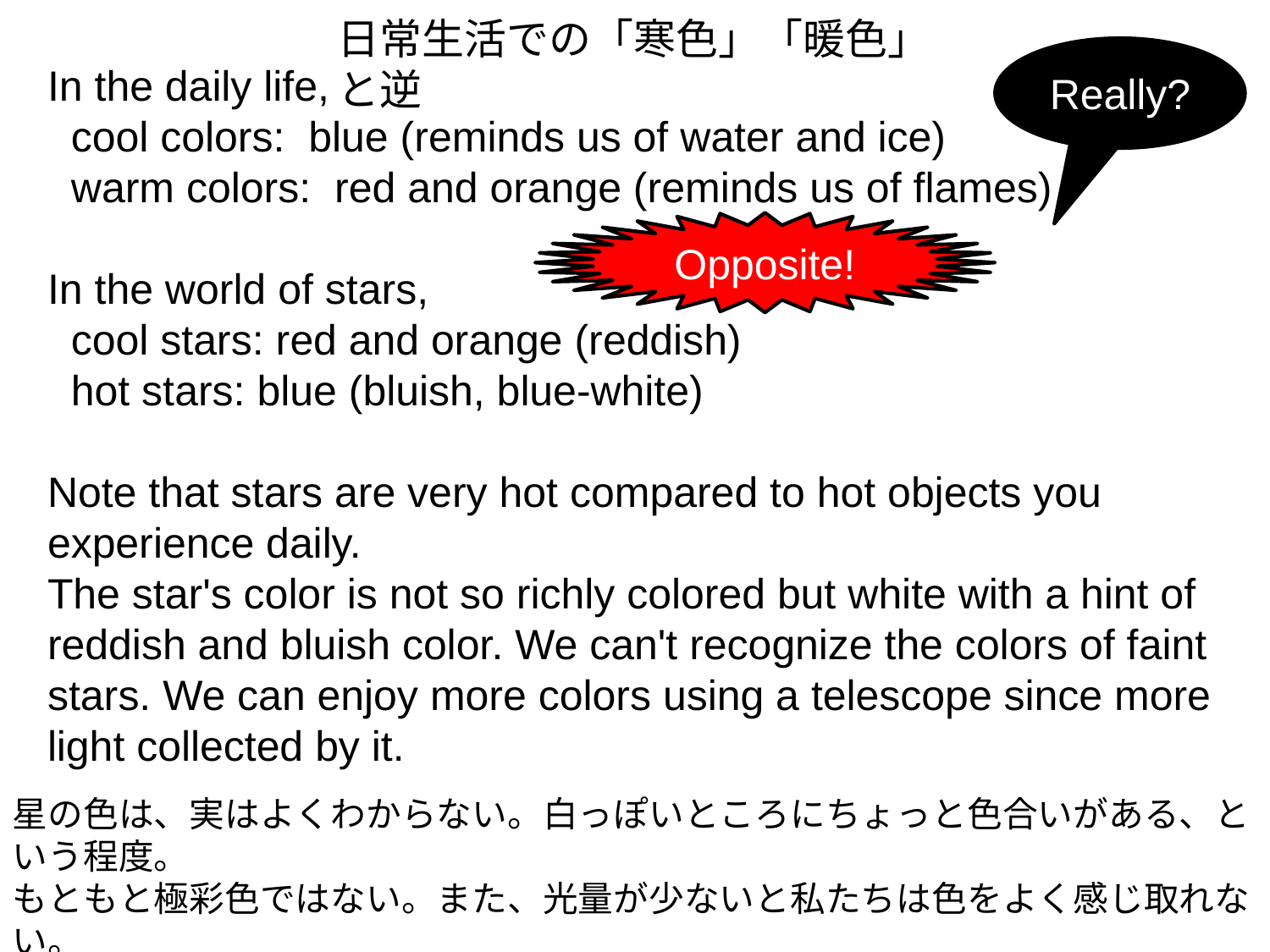

日常生活での「寒色」「暖色」と逆
Really?
In the daily life,
  cool colors:  blue (reminds us of water and ice)
  warm colors:  red and orange (reminds us of flames)

In the world of stars,
  cool stars: red and orange (reddish)
  hot stars: blue (bluish, blue-white)

Note that stars are very hot compared to hot objects you experience daily.
The star's color is not so richly colored but white with a hint of reddish and bluish color. We can't recognize the colors of faint stars. We can enjoy more colors using a telescope since more light collected by it.
Opposite!
星の色は、実はよくわからない。白っぽいところにちょっと色合いがある、という程度。
もともと極彩色ではない。また、光量が少ないと私たちは色をよく感じ取れない。
望遠鏡などで光をよく集めると、色が見えてくる。